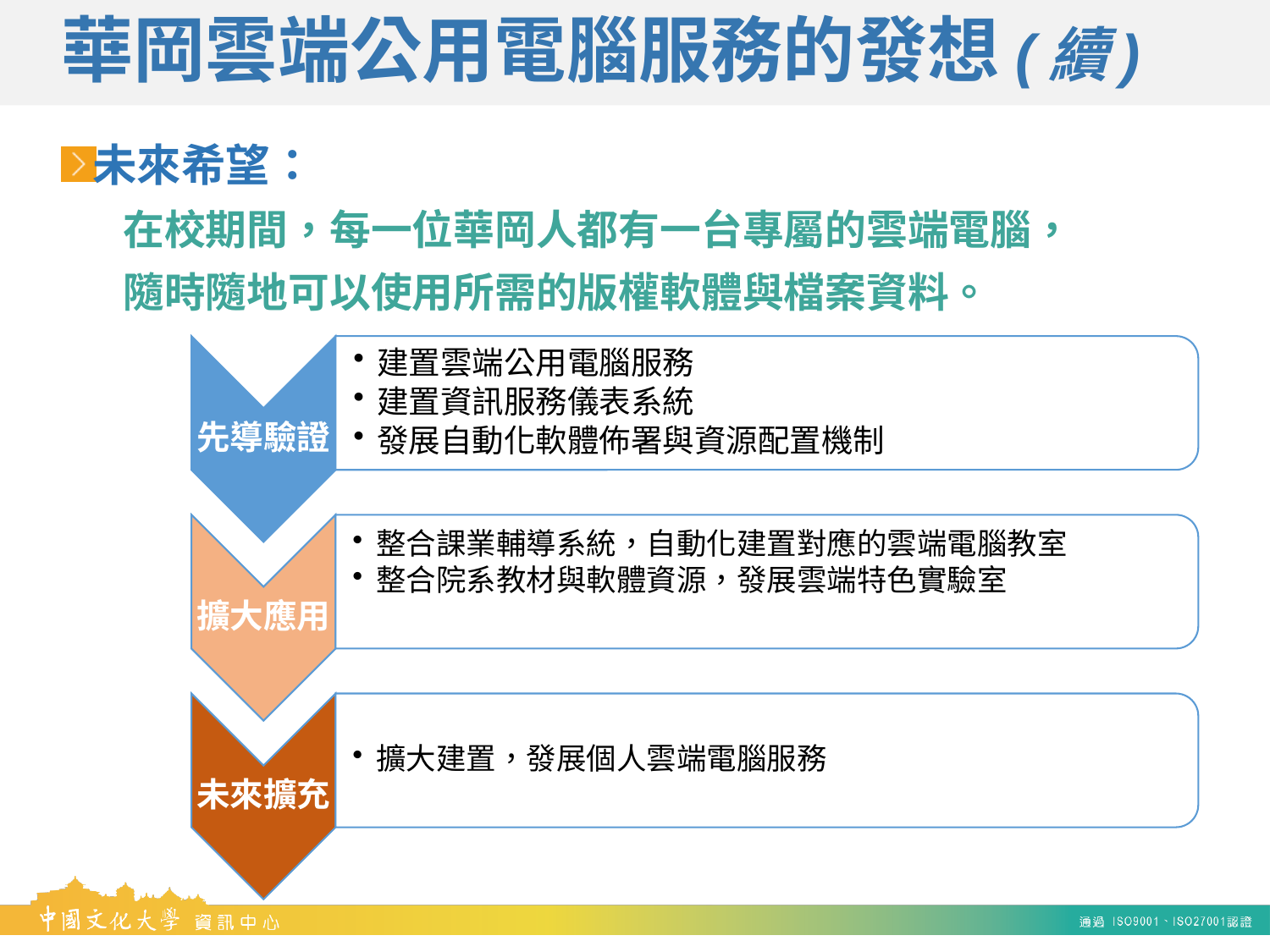

# 華岡雲端公用電腦服務的發想(續)
未來希望：
在校期間，每一位華岡人都有一台專屬的雲端電腦，
隨時隨地可以使用所需的版權軟體與檔案資料。
先導驗證
建置雲端公用電腦服務
建置資訊服務儀表系統
發展自動化軟體佈署與資源配置機制
擴大應用
整合課業輔導系統，自動化建置對應的雲端電腦教室
整合院系教材與軟體資源，發展雲端特色實驗室

未來擴充
擴大建置，發展個人雲端電腦服務